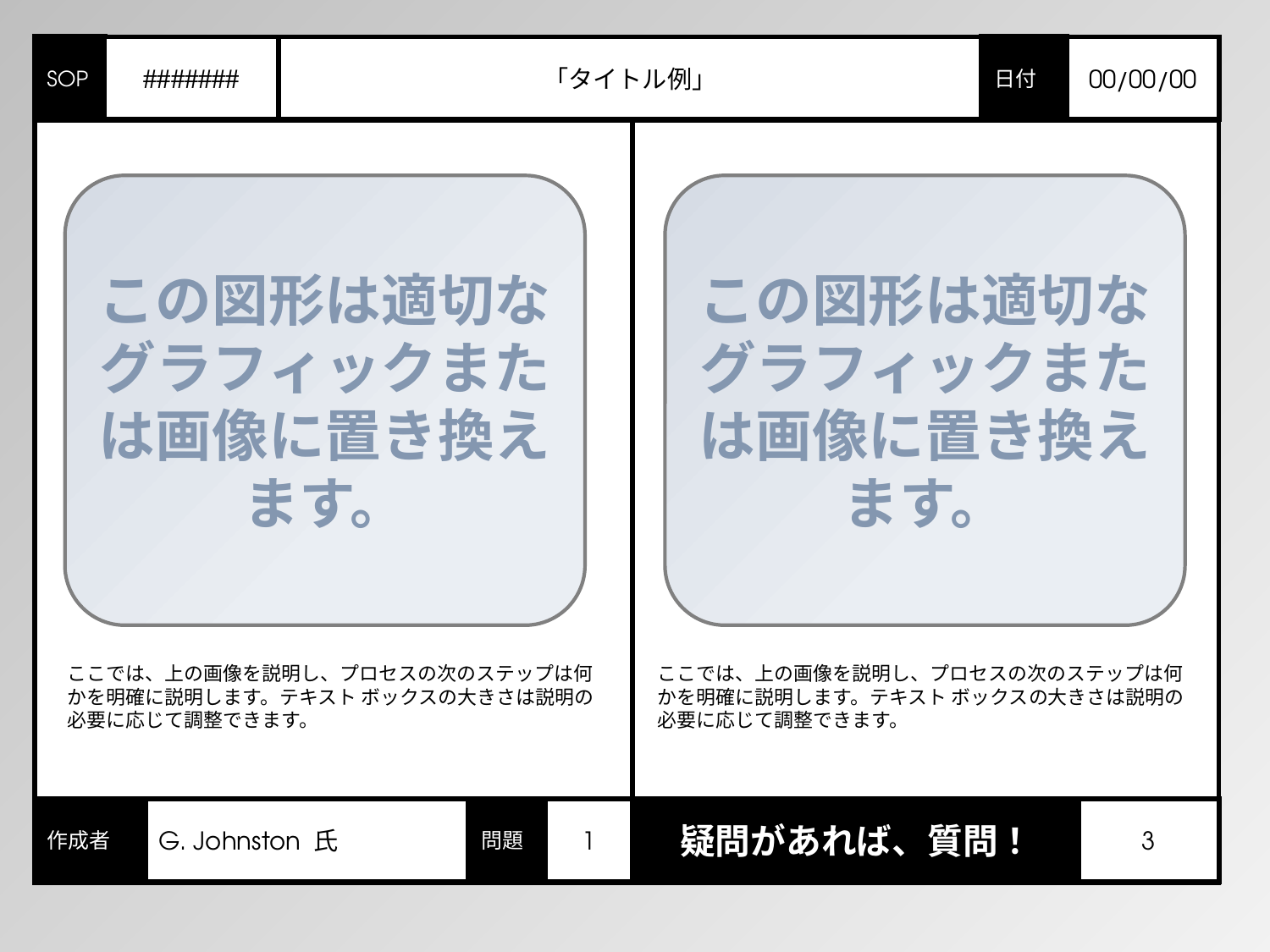

SOP
#######
「タイトル例」
日付
00/00/00

この図形は適切なグラフィックまたは画像に置き換え
ます。
この図形は適切なグラフィックまたは画像に置き換え
ます。
ここでは、上の画像を説明し、プロセスの次のステップは何かを明確に説明します。テキスト ボックスの大きさは説明の必要に応じて調整できます。
ここでは、上の画像を説明し、プロセスの次のステップは何かを明確に説明します。テキスト ボックスの大きさは説明の必要に応じて調整できます。
作成者
G. Johnston 氏
問題
1
疑問があれば、質問！
3